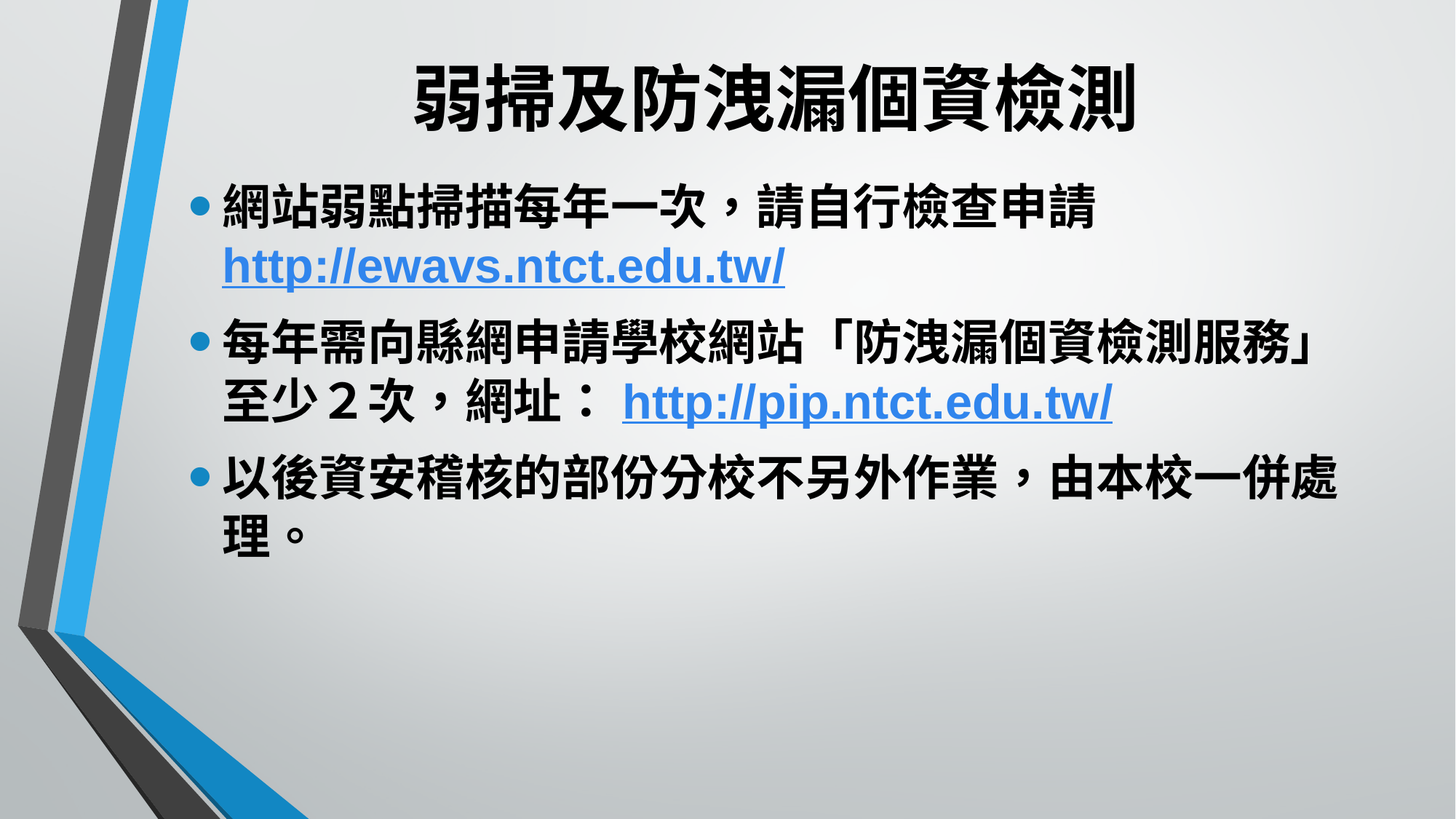

# 弱掃及防洩漏個資檢測
網站弱點掃描每年一次，請自行檢查申請
http://ewavs.ntct.edu.tw/
每年需向縣網申請學校網站「防洩漏個資檢測服務」至少２次，網址：http://pip.ntct.edu.tw/
以後資安稽核的部份分校不另外作業，由本校一併處理。